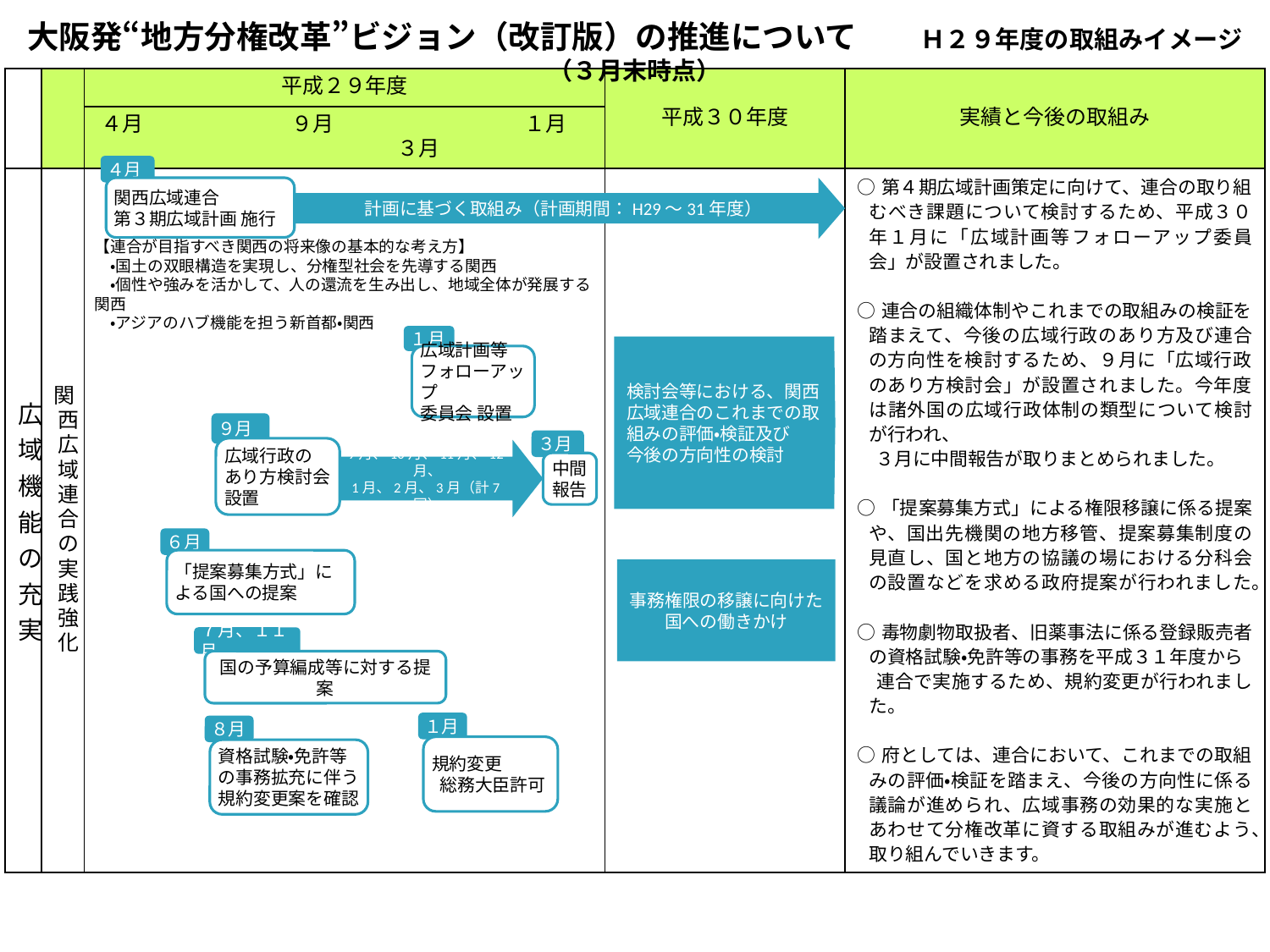

大阪発“地方分権改革”ビジョン（改訂版）の推進について　　Ｈ２９年度の取組みイメージ（３月末時点）
|  |  | 平成２９年度 | 平成３０年度 | 実績と今後の取組み |
| --- | --- | --- | --- | --- |
|  |  | ４月　　　　　　　９月　　　　　　　　　１月　　　　　　　　３月 |  |  |
| 広域機能の充実 | 関西広域連合の実践強化 |  |  | ○第４期広域計画策定に向けて、連合の取り組むべき課題について検討するため、平成３０年１月に「広域計画等フォローアップ委員会」が設置されました。 ○連合の組織体制やこれまでの取組みの検証を踏まえて、今後の広域行政のあり方及び連合の方向性を検討するため、９月に「広域行政のあり方検討会」が設置されました。今年度は諸外国の広域行政体制の類型について検討が行われ、 　３月に中間報告が取りまとめられました。 ○「提案募集方式」による権限移譲に係る提案や、国出先機関の地方移管、提案募集制度の見直し、国と地方の協議の場における分科会の設置などを求める政府提案が行われました。 ○毒物劇物取扱者、旧薬事法に係る登録販売者の資格試験・免許等の事務を平成３１年度から 　連合で実施するため、規約変更が行われました。 ○府としては、連合において、これまでの取組みの評価・検証を踏まえ、今後の方向性に係る議論が進められ、広域事務の効果的な実施とあわせて分権改革に資する取組みが進むよう、取り組んでいきます。 |
４月
関西広域連合
第３期広域計画 施行
計画に基づく取組み（計画期間：H29～31年度）
【連合が目指すべき関西の将来像の基本的な考え方】
　・国土の双眼構造を実現し、分権型社会を先導する関西
　・個性や強みを活かして、人の還流を生み出し、地域全体が発展する関西
　・アジアのハブ機能を担う新首都・関西
１月
広域計画等
フォローアップ
委員会 設置
検討会等における、関西広域連合のこれまでの取組みの評価・検証及び
今後の方向性の検討
９月
３月
中間
報告
広域行政の
あり方検討会
設置
9月、10月、11月、12月、
1月、2月、3月（計7回）
６月
「提案募集方式」による国への提案
事務権限の移譲に向けた国への働きかけ
７月、１１月
国の予算編成等に対する提案
１月
規約変更
 総務大臣許可
８月
資格試験・免許等の事務拡充に伴う規約変更案を確認